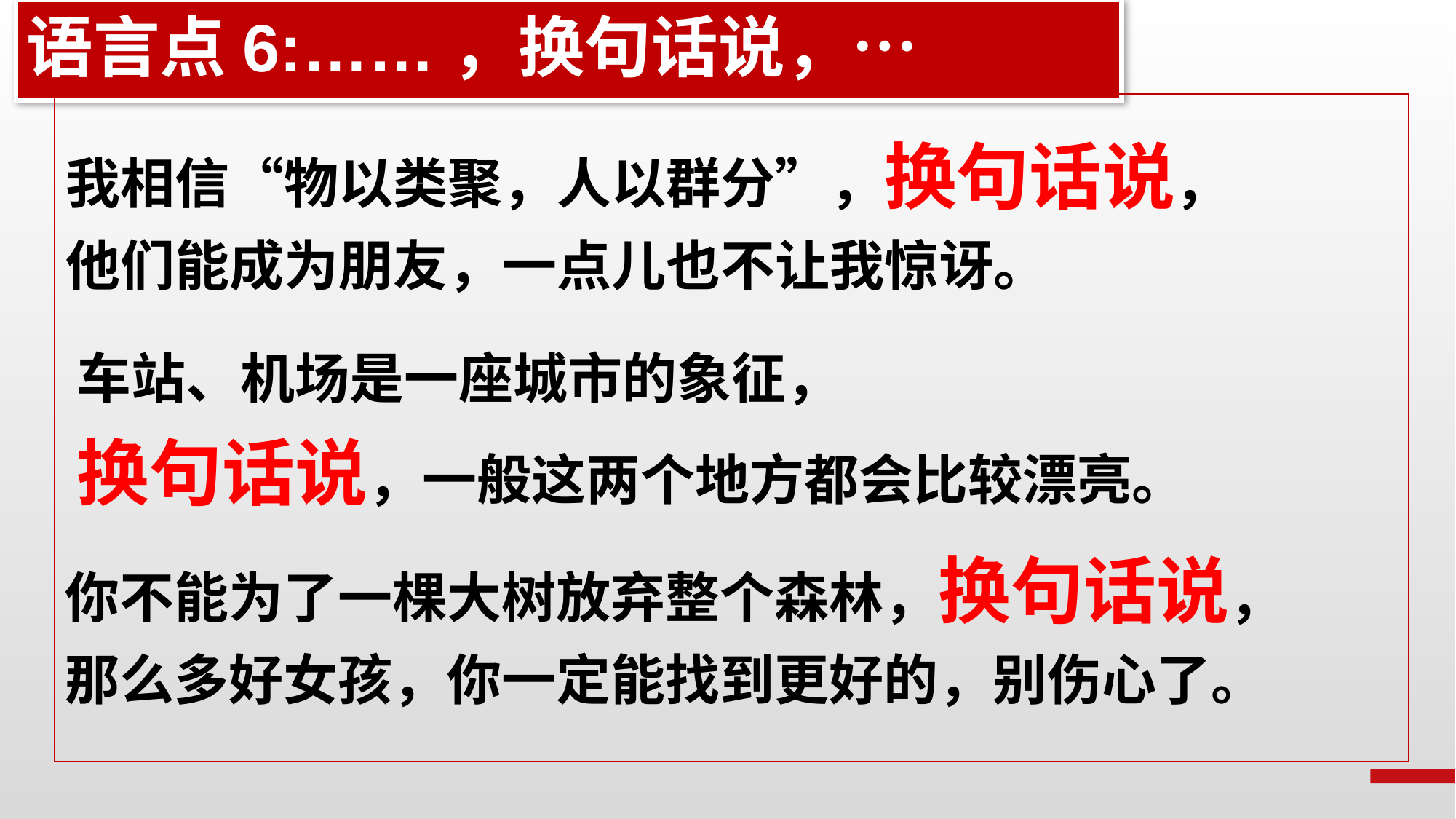

语言点6:……，换句话说，…

我相信“物以类聚，人以群分”，换句话说，
他们能成为朋友，一点儿也不让我惊讶。
车站、机场是一座城市的象征，
换句话说，一般这两个地方都会比较漂亮。
你不能为了一棵大树放弃整个森林，换句话说，
那么多好女孩，你一定能找到更好的，别伤心了。